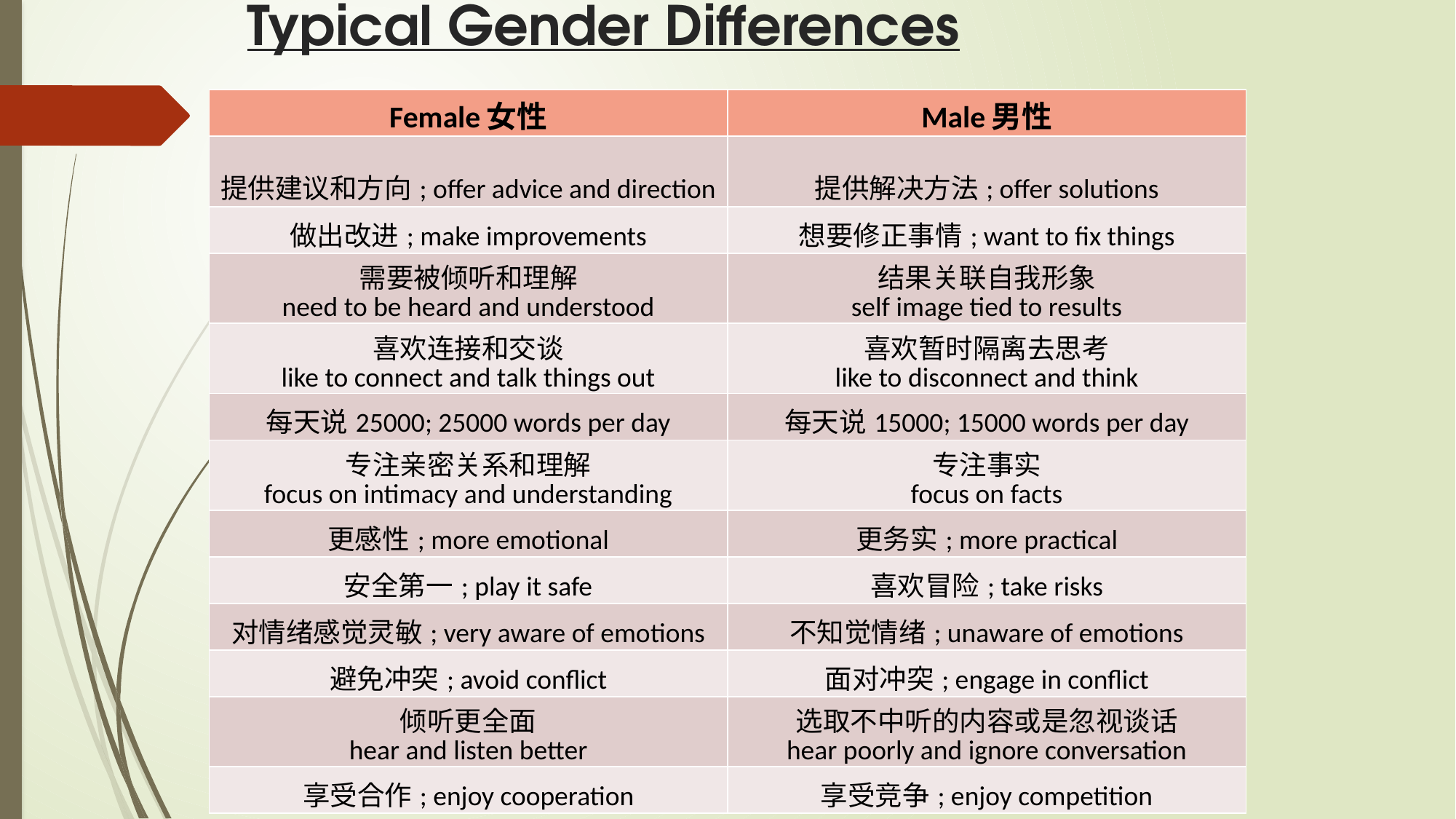

# Typical Gender Differences
| Female女性 | Male男性 |
| --- | --- |
| 提供建议和方向; offer advice and direction | 提供解决方法; offer solutions |
| 做出改进; make improvements | 想要修正事情; want to fix things |
| 需要被倾听和理解 need to be heard and understood | 结果关联自我形象 self image tied to results |
| 喜欢连接和交谈 like to connect and talk things out | 喜欢暂时隔离去思考 like to disconnect and think |
| 每天说25000; 25000 words per day | 每天说15000; 15000 words per day |
| 专注亲密关系和理解 focus on intimacy and understanding | 专注事实 focus on facts |
| 更感性; more emotional | 更务实; more practical |
| 安全第一; play it safe | 喜欢冒险; take risks |
| 对情绪感觉灵敏; very aware of emotions | 不知觉情绪; unaware of emotions |
| 避免冲突; avoid conflict | 面对冲突; engage in conflict |
| 倾听更全面 hear and listen better | 选取不中听的内容或是忽视谈话 hear poorly and ignore conversation |
| 享受合作; enjoy cooperation | 享受竞争; enjoy competition |